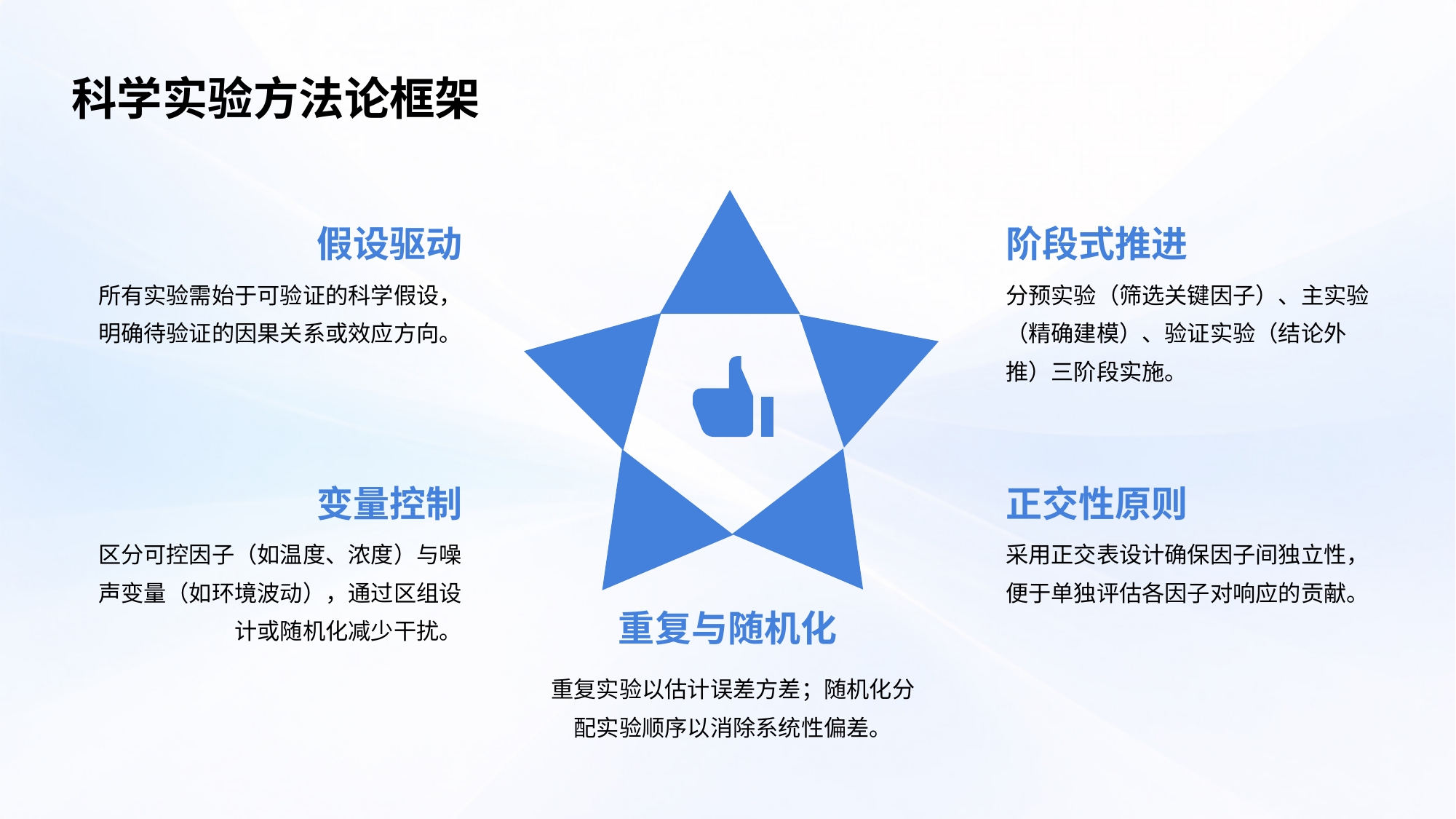

科学实验方法论框架

假设驱动
阶段式推进
所有实验需始于可验证的科学假设，明确待验证的因果关系或效应方向。
分预实验（筛选关键因子）、主实验（精确建模）、验证实验（结论外推）三阶段实施。

变量控制
正交性原则

区分可控因子（如温度、浓度）与噪声变量（如环境波动），通过区组设计或随机化减少干扰。
采用正交表设计确保因子间独立性，便于单独评估各因子对响应的贡献。
重复与随机化
重复实验以估计误差方差；随机化分配实验顺序以消除系统性偏差。